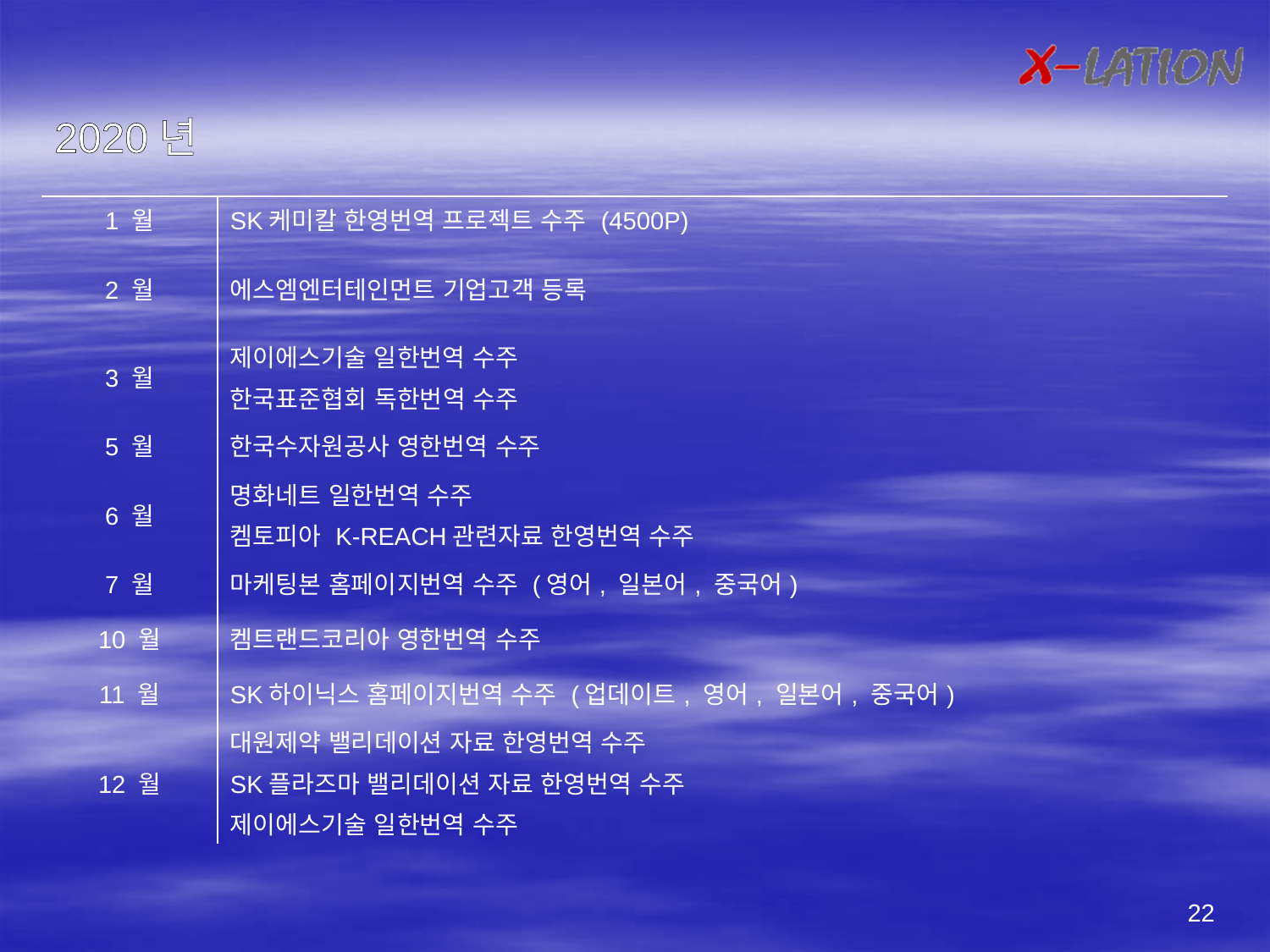

2020년
| 1 월 | SK케미칼 한영번역 프로젝트 수주 (4500P) |
| --- | --- |
| 2 월 | 에스엠엔터테인먼트 기업고객 등록 |
| 3 월 | 제이에스기술 일한번역 수주 한국표준협회 독한번역 수주 |
| 5 월 | 한국수자원공사 영한번역 수주 |
| 6 월 | 명화네트 일한번역 수주 켐토피아 K-REACH관련자료 한영번역 수주 |
| 7 월 | 마케팅본 홈페이지번역 수주 (영어, 일본어, 중국어) |
| 10 월 | 켐트랜드코리아 영한번역 수주 |
| 11 월 | SK하이닉스 홈페이지번역 수주 (업데이트, 영어, 일본어, 중국어) |
| 12 월 | 대원제약 밸리데이션 자료 한영번역 수주 SK플라즈마 밸리데이션 자료 한영번역 수주 제이에스기술 일한번역 수주 |
22